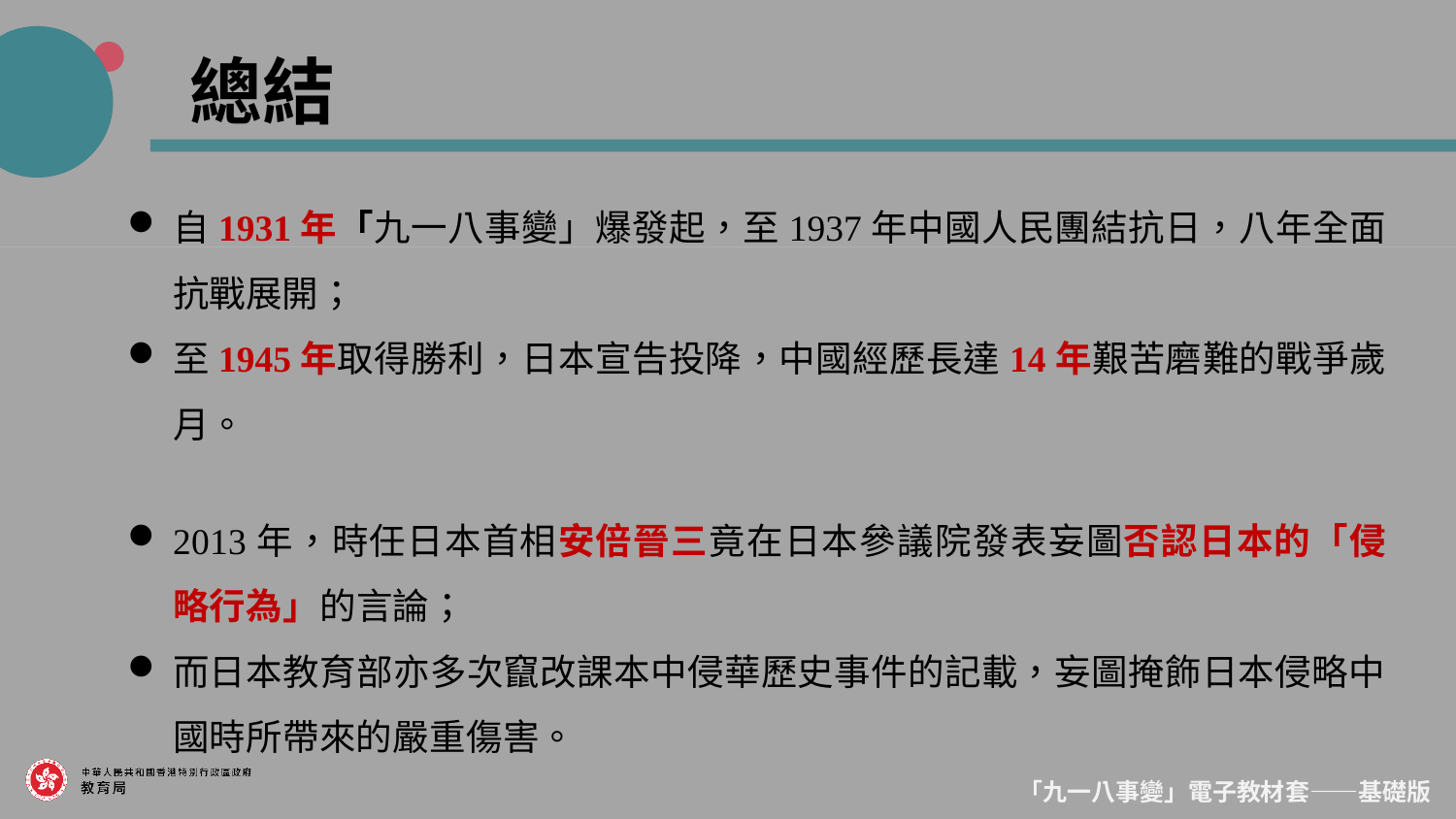

總結

自1931年「九一八事變」爆發起，至1937年中國人民團結抗日，八年全面抗戰展開；
至1945年取得勝利，日本宣告投降，中國經歷長達14年艱苦磨難的戰爭歲月。

2013年，時任日本首相安倍晉三竟在日本參議院發表妄圖否認日本的「侵略行為」的言論；
而日本教育部亦多次竄改課本中侵華歷史事件的記載，妄圖掩飾日本侵略中國時所帶來的嚴重傷害。